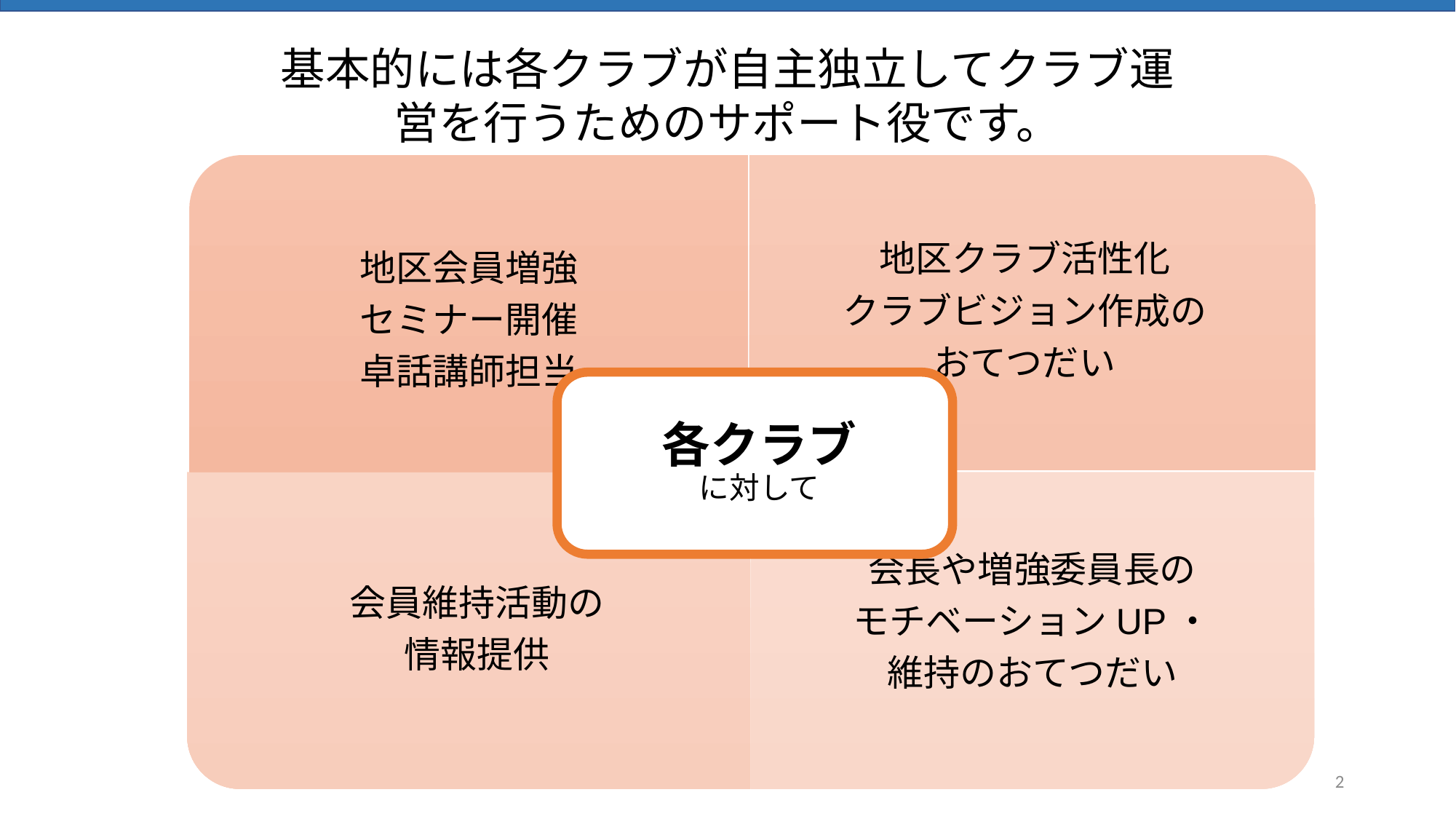

# 地区クラブ奉仕・拡大増強委員会の役割について
基本的には各クラブが自主独立してクラブ運営を行うためのサポート役です。
地区会員増強
セミナー開催
卓話講師担当
地区クラブ活性化
クラブビジョン作成の
おてつだい
会員維持活動の
情報提供
会長や増強委員長の
モチベーションUP・
維持のおてつだい
各クラブ
に対して
2